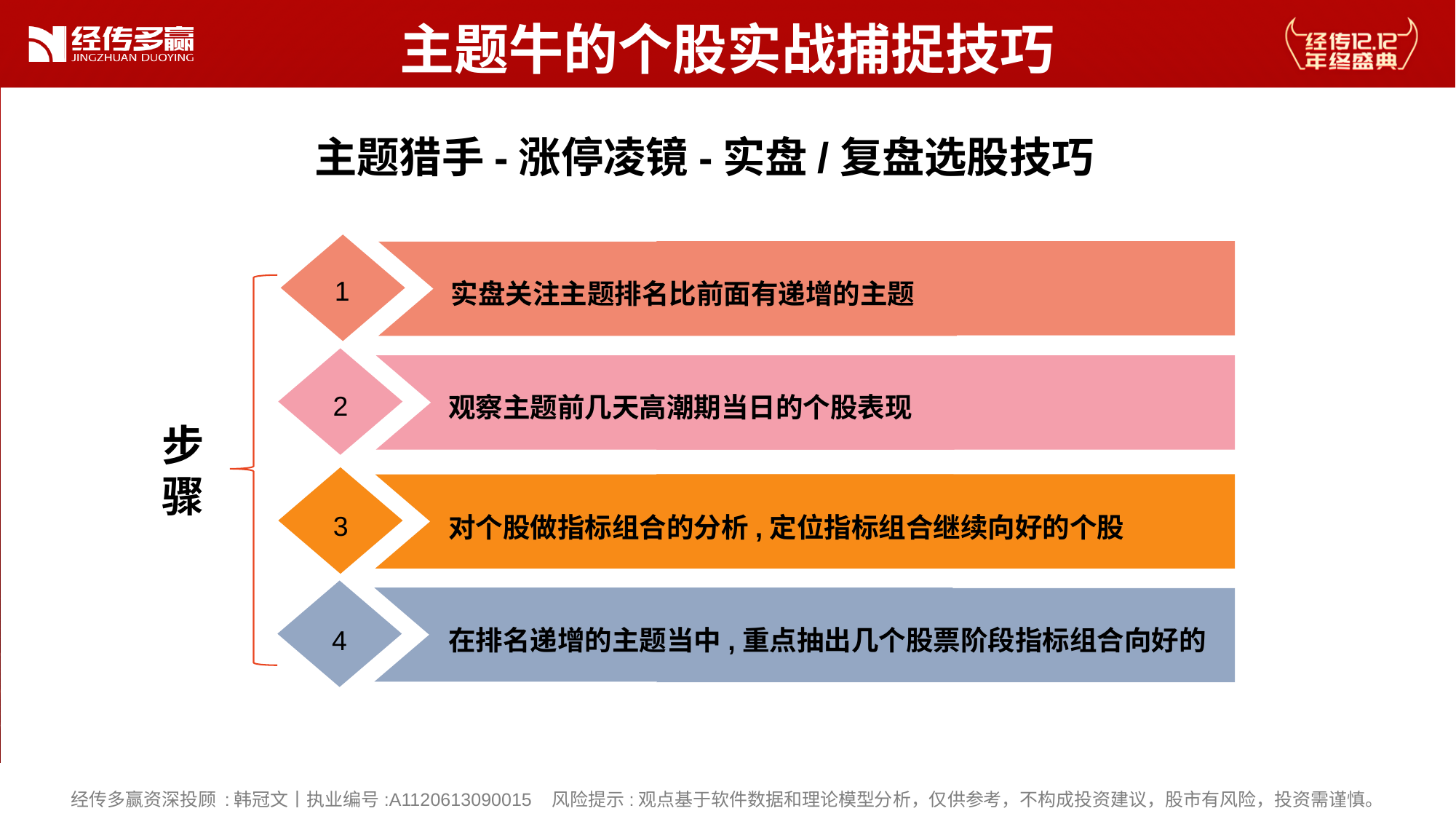

主题牛的个股实战捕捉技巧
主题猎手-涨停凌镜-实盘/复盘选股技巧

实盘关注主题排名比前面有递增的主题

1

观察主题前几天高潮期当日的个股表现
2

对个股做指标组合的分析,定位指标组合继续向好的个股

3

在排名递增的主题当中,重点抽出几个股票阶段指标组合向好的
4

步
骤